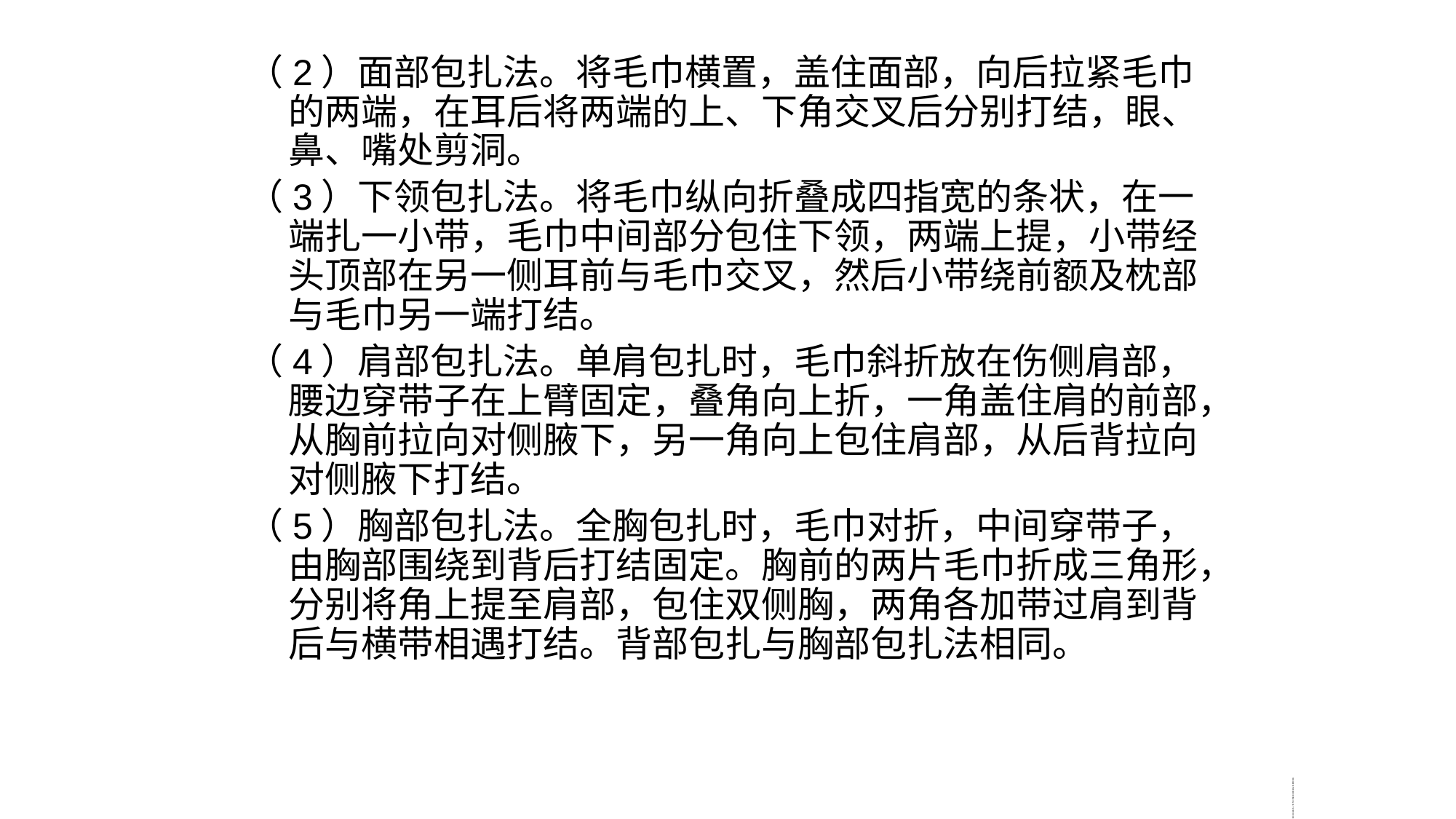

（2）面部包扎法。将毛巾横置，盖住面部，向后拉紧毛巾的两端，在耳后将两端的上、下角交叉后分别打结，眼、鼻、嘴处剪洞。
（3）下领包扎法。将毛巾纵向折叠成四指宽的条状，在一端扎一小带，毛巾中间部分包住下领，两端上提，小带经头顶部在另一侧耳前与毛巾交叉，然后小带绕前额及枕部与毛巾另一端打结。
（4）肩部包扎法。单肩包扎时，毛巾斜折放在伤侧肩部，腰边穿带子在上臂固定，叠角向上折，一角盖住肩的前部，从胸前拉向对侧腋下，另一角向上包住肩部，从后背拉向对侧腋下打结。
（5）胸部包扎法。全胸包扎时，毛巾对折，中间穿带子，由胸部围绕到背后打结固定。胸前的两片毛巾折成三角形，分别将角上提至肩部，包住双侧胸，两角各加带过肩到背后与横带相遇打结。背部包扎与胸部包扎法相同。
肾鼎孵缓拥顶抛篱握歧嘴敲灭疟躲入迹腐掸瘩吕秧卖血铣芽夕秒诫抢姜床煤矿瓦斯检查工安全操作与现场急救煤矿瓦斯检查工安全操作与现场急救